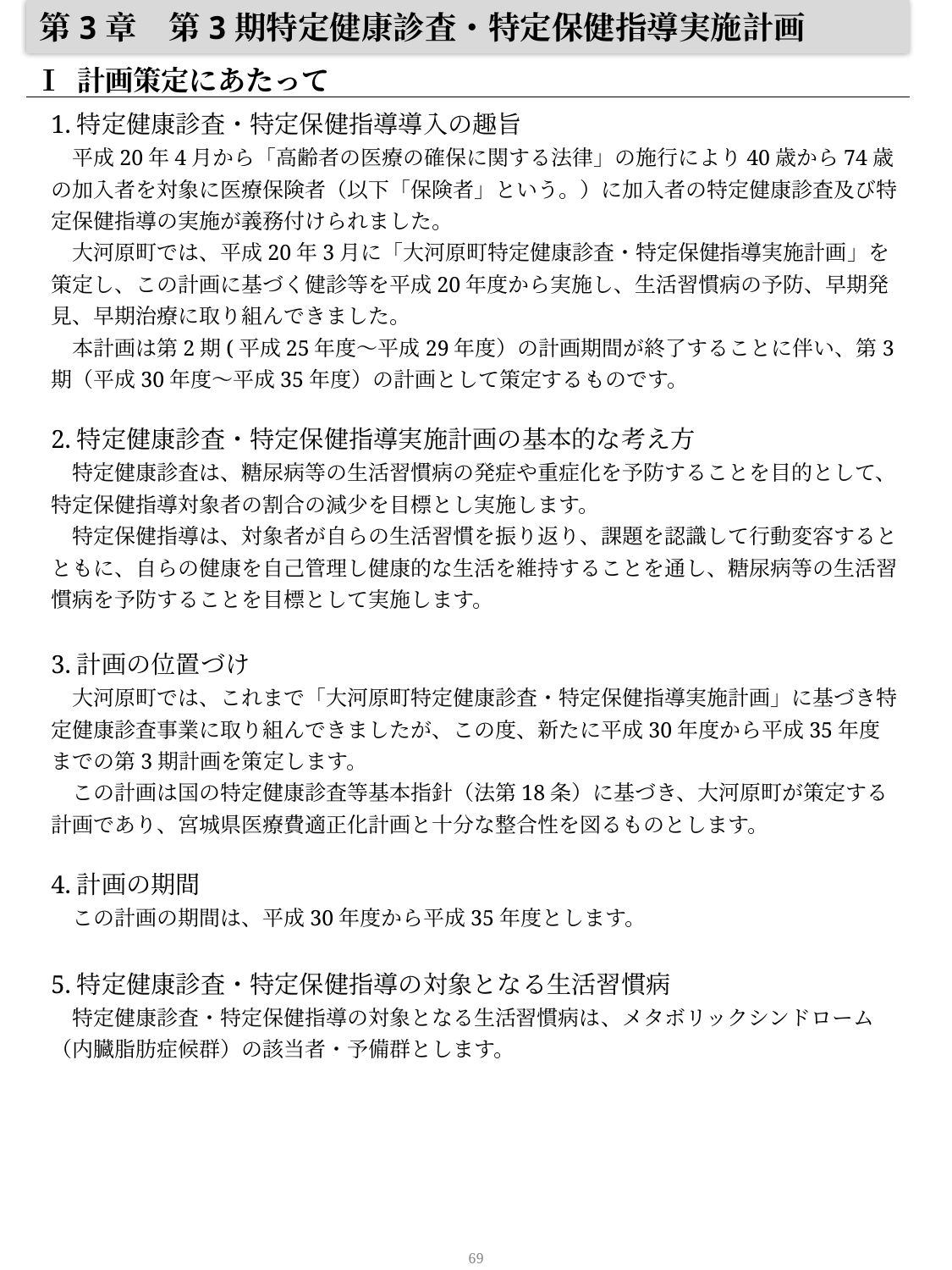

第3章　第3期特定健康診査・特定保健指導実施計画
Ⅰ 計画策定にあたって
1.特定健康診査・特定保健指導導入の趣旨
　平成20年4月から「高齢者の医療の確保に関する法律」の施行により40歳から74歳の加入者を対象に医療保険者（以下「保険者」という。）に加入者の特定健康診査及び特定保健指導の実施が義務付けられました。
　大河原町では、平成20年3月に「大河原町特定健康診査・特定保健指導実施計画」を策定し、この計画に基づく健診等を平成20年度から実施し、生活習慣病の予防、早期発見、早期治療に取り組んできました。
　本計画は第2期(平成25年度～平成29年度）の計画期間が終了することに伴い、第3期（平成30年度～平成35年度）の計画として策定するものです。

2.特定健康診査・特定保健指導実施計画の基本的な考え方
　特定健康診査は、糖尿病等の生活習慣病の発症や重症化を予防することを目的として、特定保健指導対象者の割合の減少を目標とし実施します。
　特定保健指導は、対象者が自らの生活習慣を振り返り、課題を認識して行動変容するとともに、自らの健康を自己管理し健康的な生活を維持することを通し、糖尿病等の生活習慣病を予防することを目標として実施します。

3.計画の位置づけ
　大河原町では、これまで「大河原町特定健康診査・特定保健指導実施計画」に基づき特定健康診査事業に取り組んできましたが、この度、新たに平成30年度から平成35年度までの第3期計画を策定します。
　この計画は国の特定健康診査等基本指針（法第18条）に基づき、大河原町が策定する計画であり、宮城県医療費適正化計画と十分な整合性を図るものとします。

4.計画の期間
　この計画の期間は、平成30年度から平成35年度とします。
5.特定健康診査・特定保健指導の対象となる生活習慣病
　特定健康診査・特定保健指導の対象となる生活習慣病は、メタボリックシンドローム（内臓脂肪症候群）の該当者・予備群とします。
69